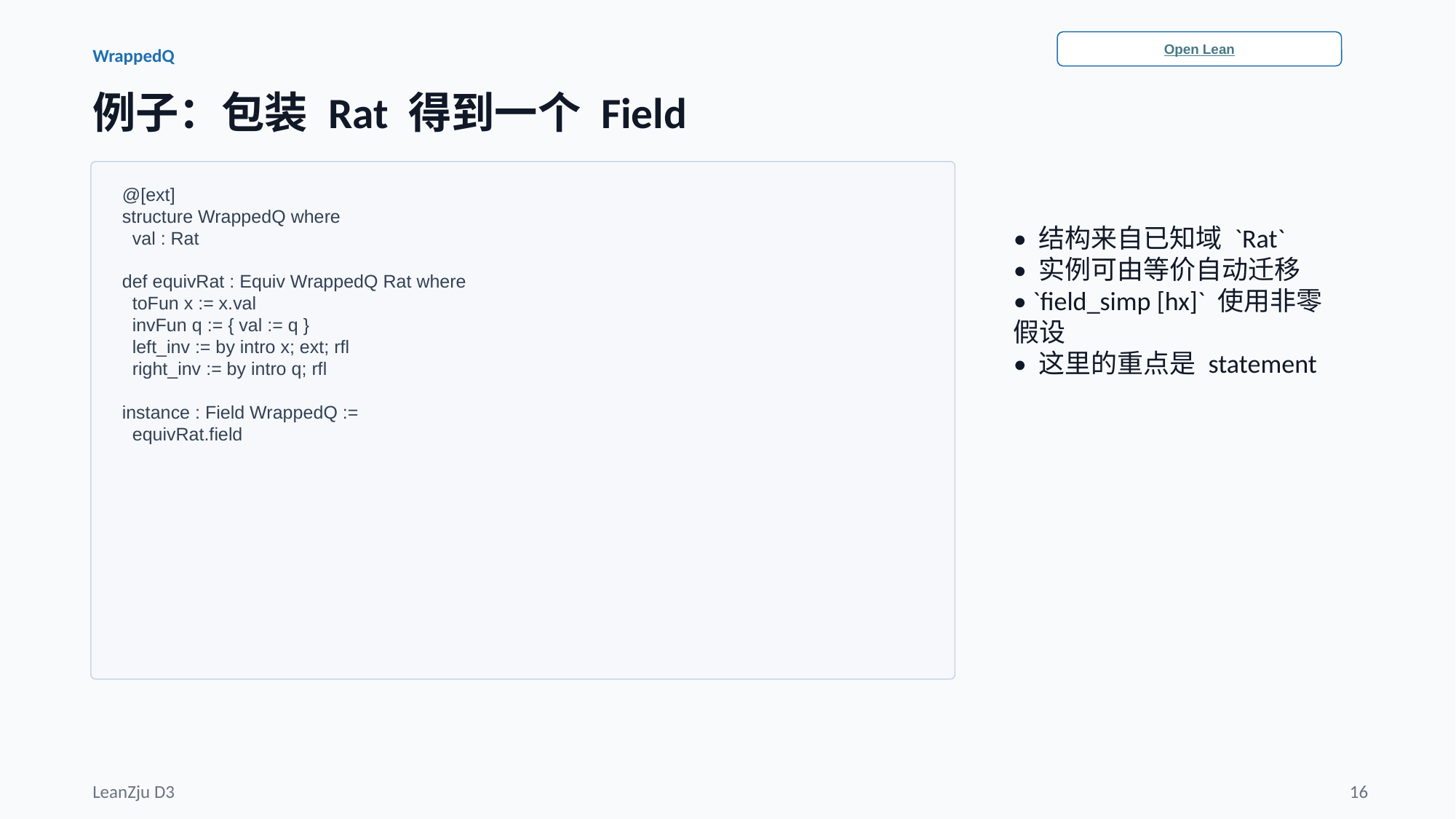

Open Lean
WrappedQ
例子：包装 Rat 得到一个 Field

@[ext]
structure WrappedQ where
  val : Rat

def equivRat : Equiv WrappedQ Rat where
  toFun x := x.val
  invFun q := { val := q }
  left_inv := by intro x; ext; rfl
  right_inv := by intro q; rfl

instance : Field WrappedQ :=
  equivRat.field

• 结构来自已知域 `Rat`
• 实例可由等价自动迁移
• `field_simp [hx]` 使用非零假设
• 这里的重点是 statement
LeanZju D3
16